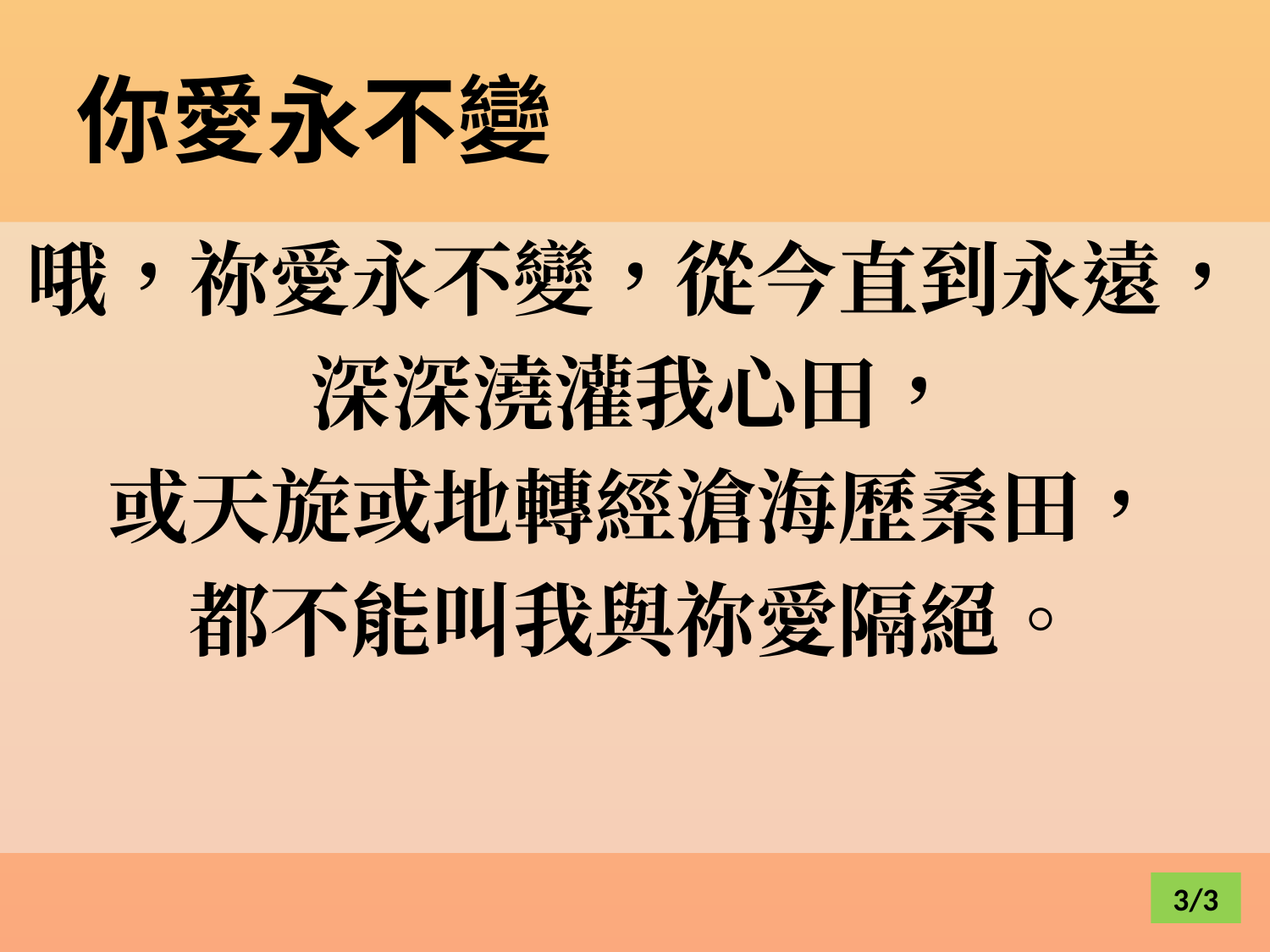

# 你愛永不變
哦，祢愛永不變，從今直到永遠，
深深澆灌我心田，
或天旋或地轉經滄海歷桑田，
都不能叫我與祢愛隔絕。
3/3